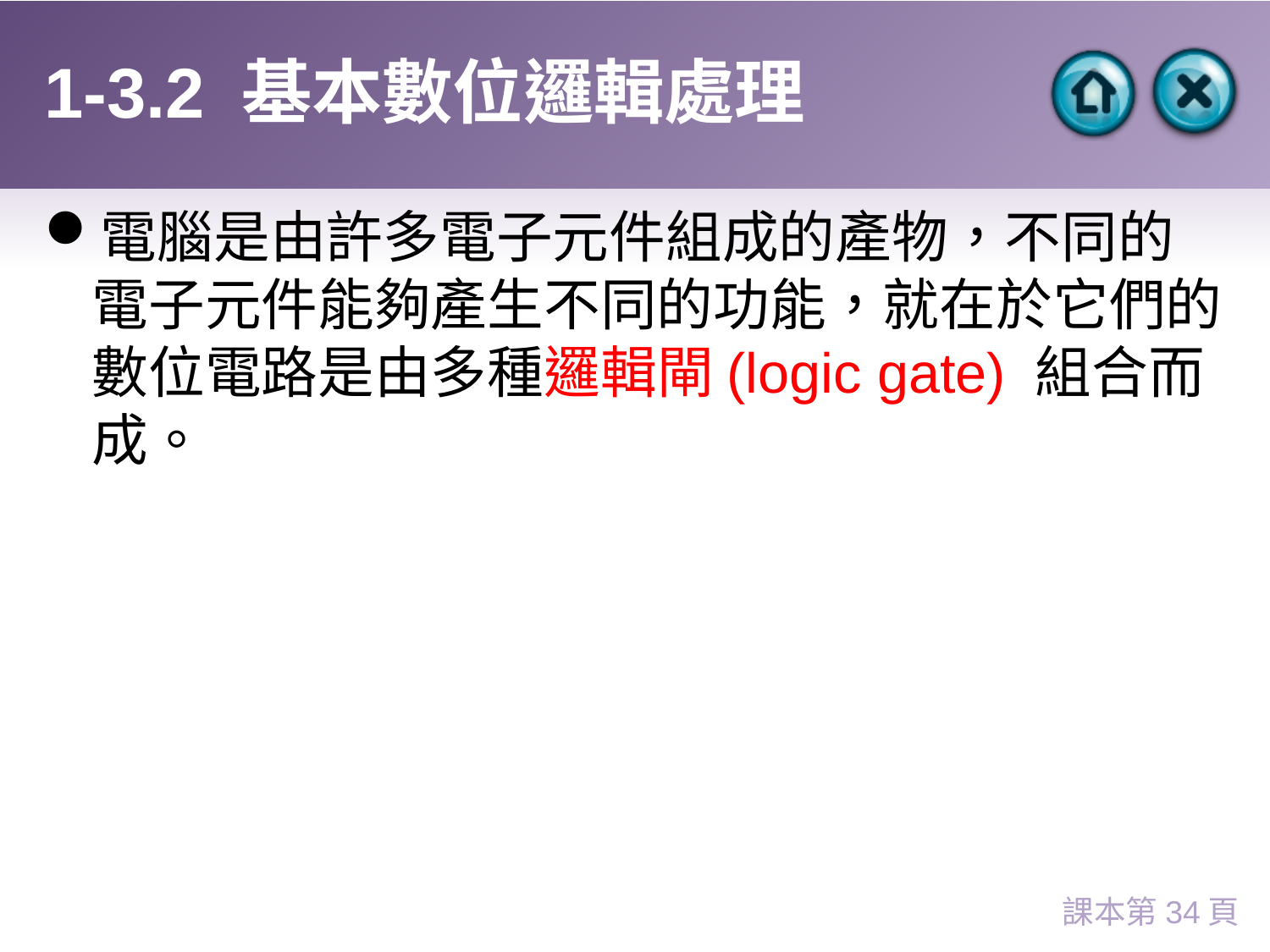

# 1-3.2 基本數位邏輯處理
電腦是由許多電子元件組成的產物，不同的電子元件能夠產生不同的功能，就在於它們的數位電路是由多種邏輯閘(logic gate) 組合而成。
課本第34頁